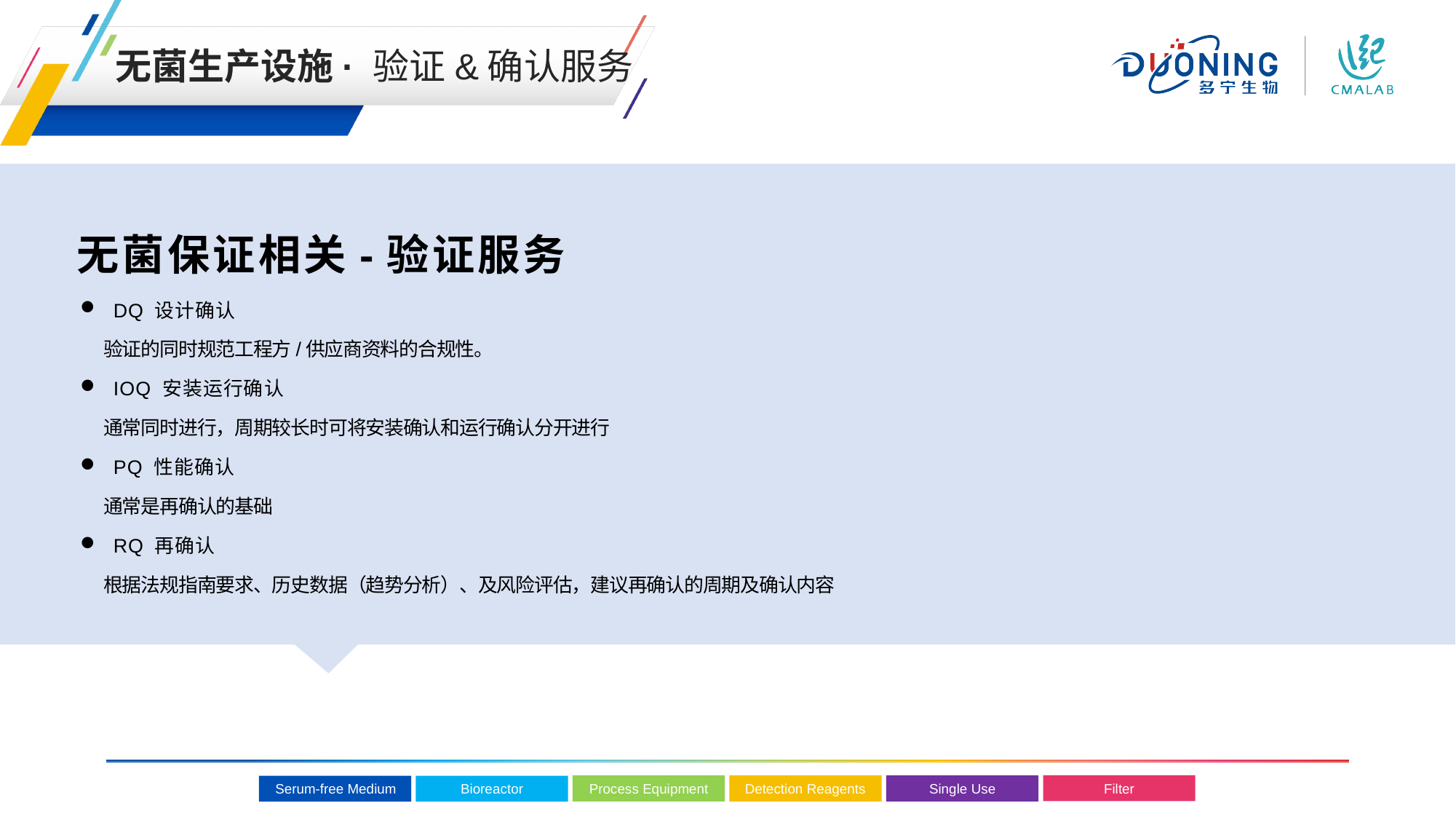

无菌生产设施· 验证&确认服务

无菌保证相关-验证服务
DQ 设计确认
     验证的同时规范工程方/供应商资料的合规性。
IOQ 安装运行确认
     通常同时进行，周期较长时可将安装确认和运行确认分开进行
PQ 性能确认
     通常是再确认的基础
RQ 再确认
     根据法规指南要求、历史数据（趋势分析）、及风险评估，建议再确认的周期及确认内容